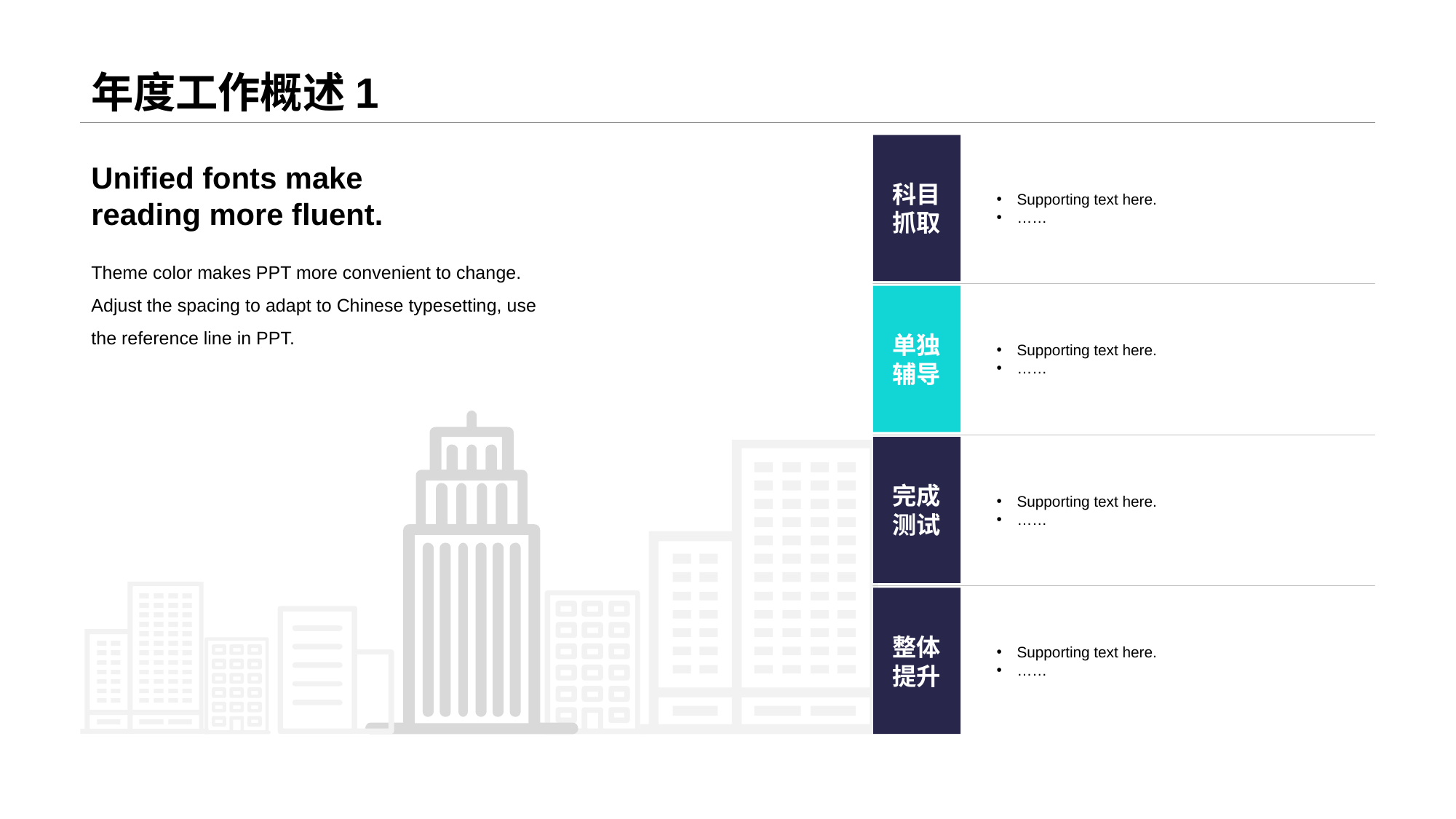

# 年度工作概述1
Unified fonts make
reading more fluent.
科目抓取
Supporting text here.
……
Theme color makes PPT more convenient to change.
Adjust the spacing to adapt to Chinese typesetting, use the reference line in PPT.
单独辅导
Supporting text here.
……

完成测试

Supporting text here.
……

整体提升

Supporting text here.
……